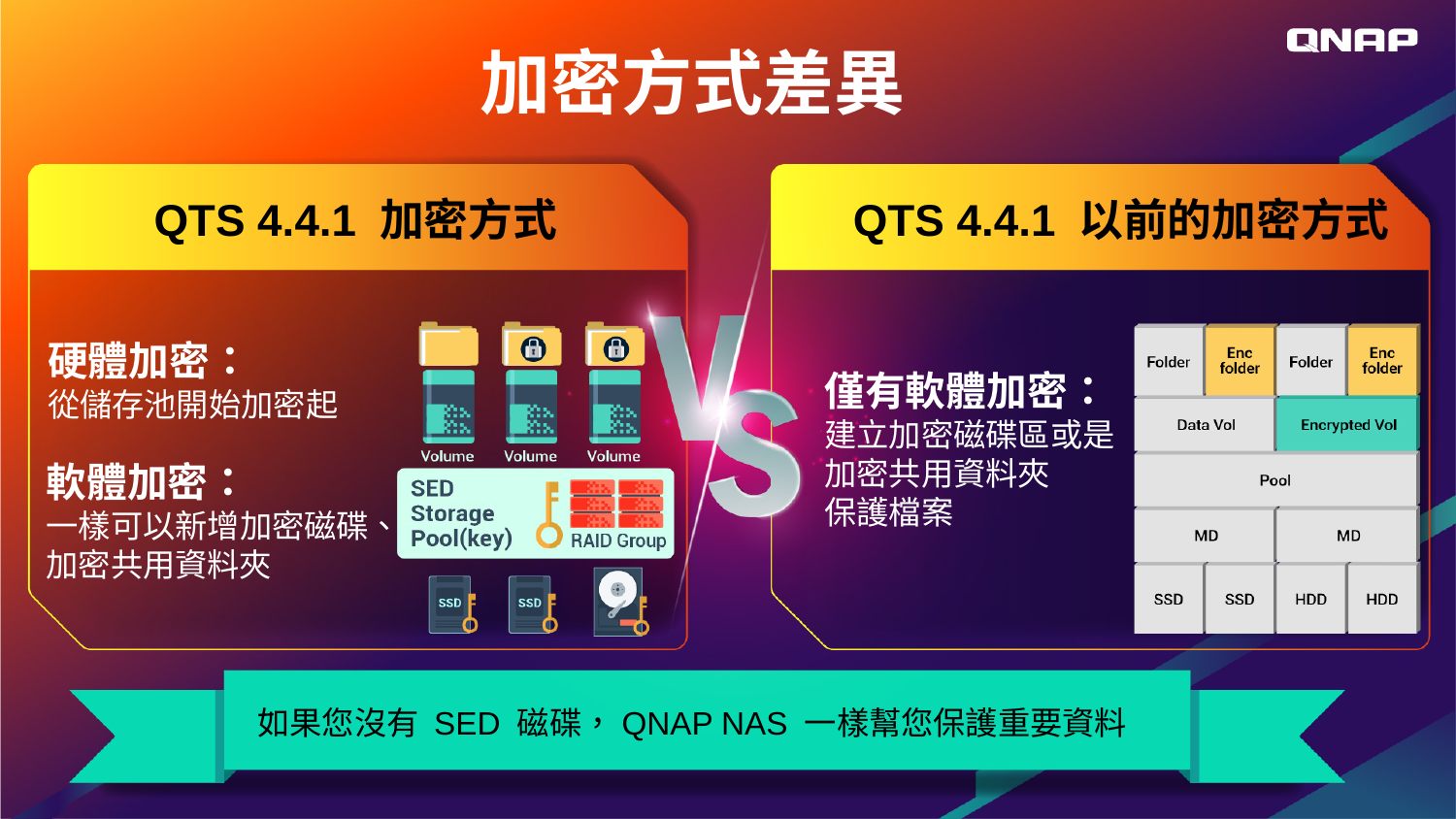

加密方式差異
QTS 4.4.1 加密方式
QTS 4.4.1 以前的加密方式
硬體加密：
從儲存池開始加密起
僅有軟體加密：
建立加密磁碟區或是
加密共用資料夾
保護檔案
軟體加密：
一樣可以新增加密磁碟、
加密共用資料夾
如果您沒有 SED 磁碟，QNAP NAS 一樣幫您保護重要資料